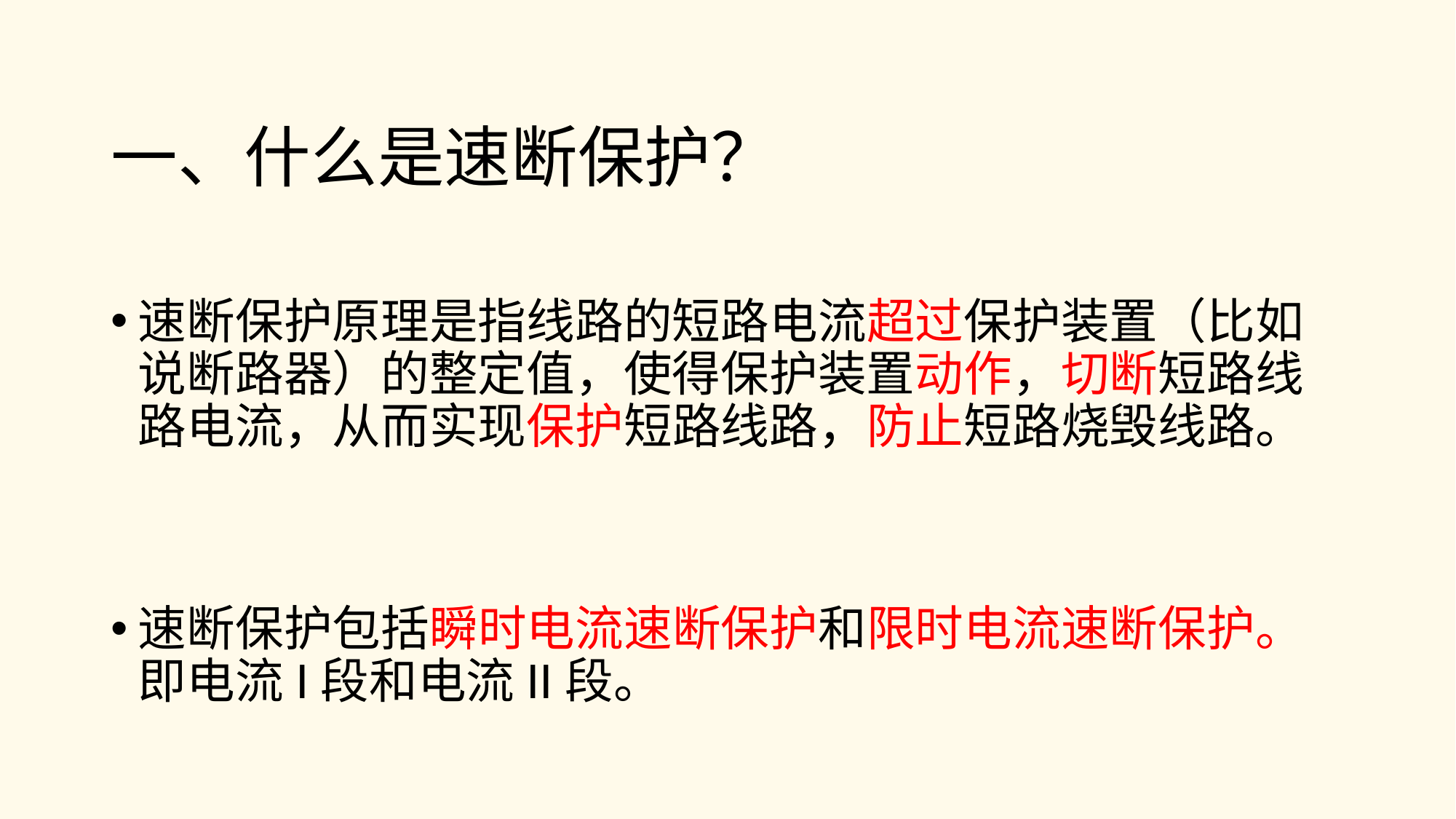

# 一、什么是速断保护？

速断保护原理是指线路的短路电流超过保护装置（比如说断路器）的整定值，使得保护装置动作，切断短路线路电流，从而实现保护短路线路，防止短路烧毁线路。

速断保护包括瞬时电流速断保护和限时电流速断保护。即电流I段和电流II段。